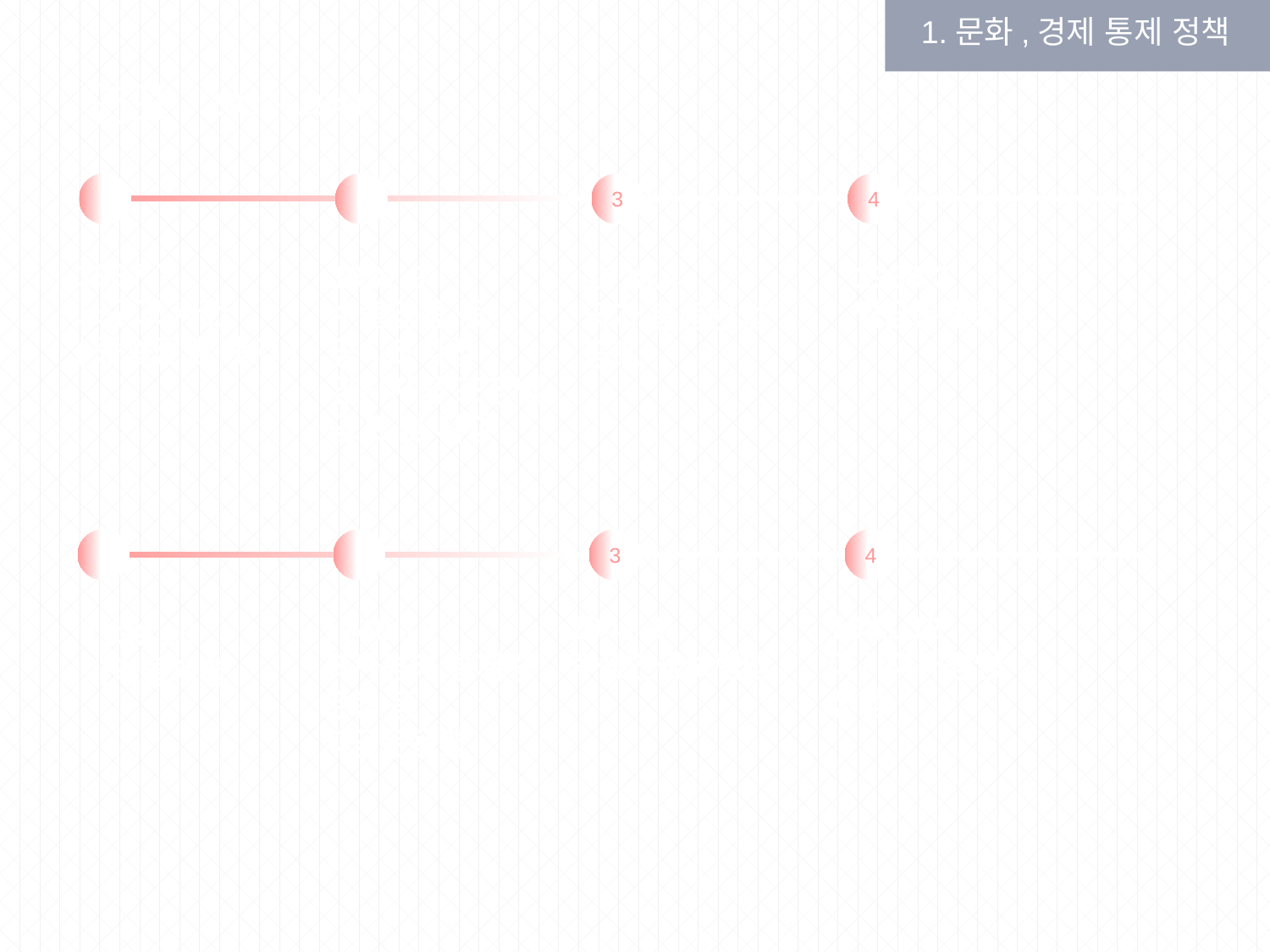

1.문화,경제 통제 정책
연표

1937~1941
1
2
3
4

1937.7
노구교 사건
(중일전쟁 계기)
1937.9
수출입품 등
임시조치법,임시자금 조정법 공포 및 시행
1939.3
임금통제령
1938.4
국가 총동원법 공포
5
2
3
4

1941.3
후생연금보험법
1941.12
아시아태평양 전쟁
1940.10
회사경리 통제령,은행 등 자금운용령
1939.10
가격통제령